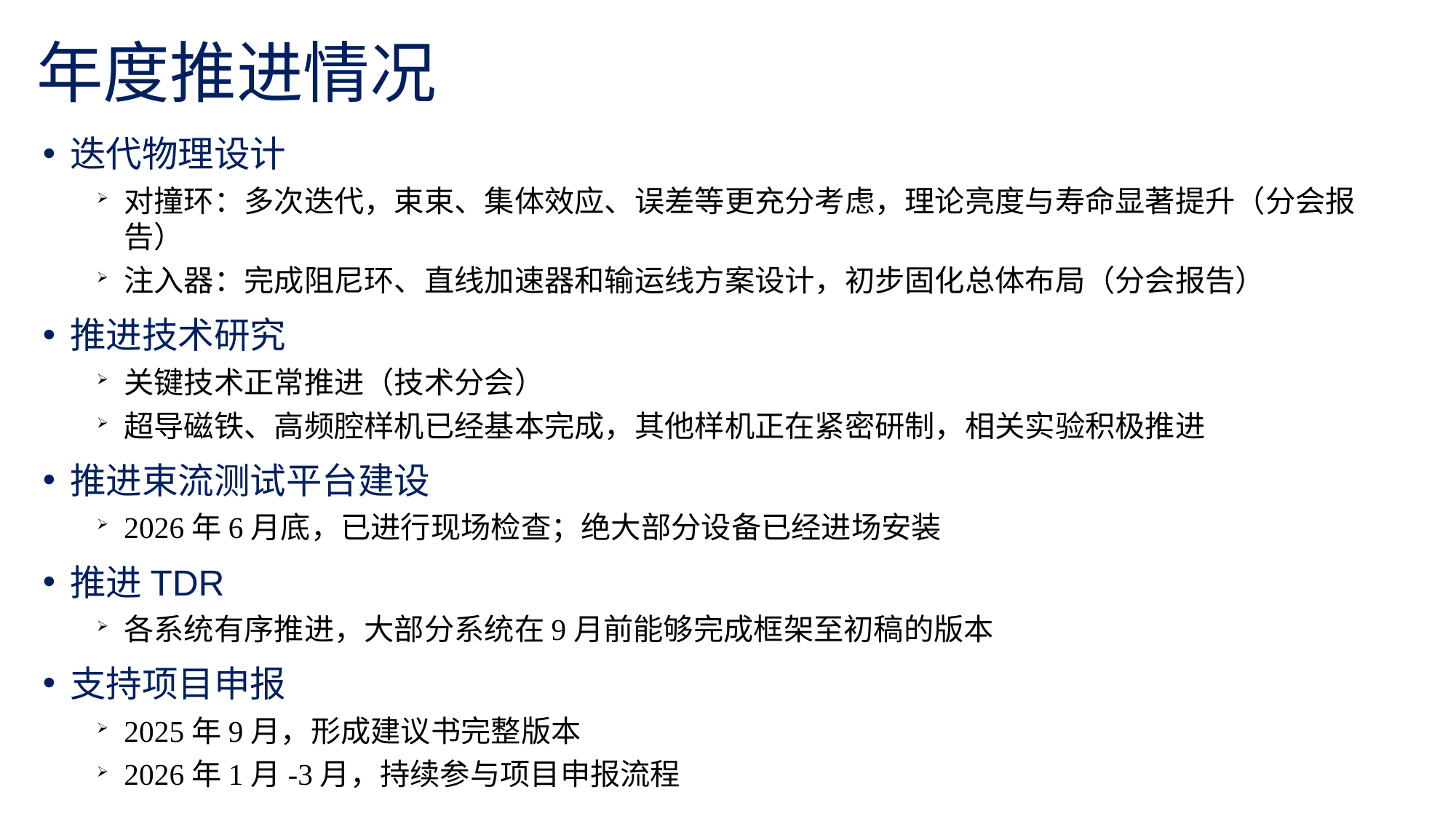

# 年度推进情况
迭代物理设计
对撞环：多次迭代，束束、集体效应、误差等更充分考虑，理论亮度与寿命显著提升（分会报告）
注入器：完成阻尼环、直线加速器和输运线方案设计，初步固化总体布局（分会报告）
推进技术研究
关键技术正常推进（技术分会）
超导磁铁、高频腔样机已经基本完成，其他样机正在紧密研制，相关实验积极推进
推进束流测试平台建设
2026年6月底，已进行现场检查；绝大部分设备已经进场安装
推进TDR
各系统有序推进，大部分系统在9月前能够完成框架至初稿的版本
支持项目申报
2025年9月，形成建议书完整版本
2026年1月-3月，持续参与项目申报流程